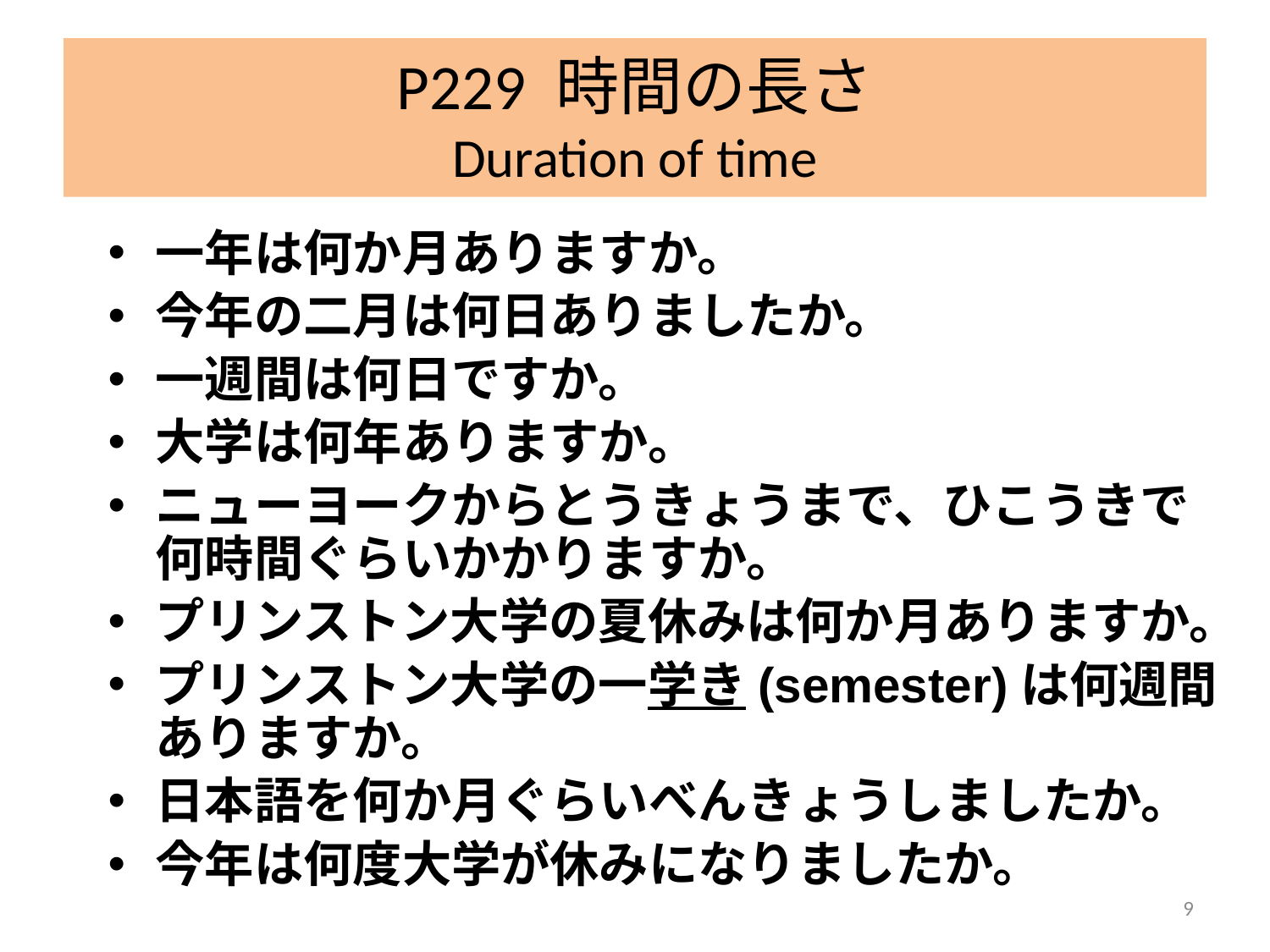

# P229 時間の長さ Duration of time
一年は何か月ありますか。
今年の二月は何日ありましたか。
一週間は何日ですか。
大学は何年ありますか。
ニューヨークからとうきょうまで、ひこうきで何時間ぐらいかかりますか。
プリンストン大学の夏休みは何か月ありますか。
プリンストン大学の一学き(semester)は何週間ありますか。
日本語を何か月ぐらいべんきょうしましたか。
今年は何度大学が休みになりましたか。
9